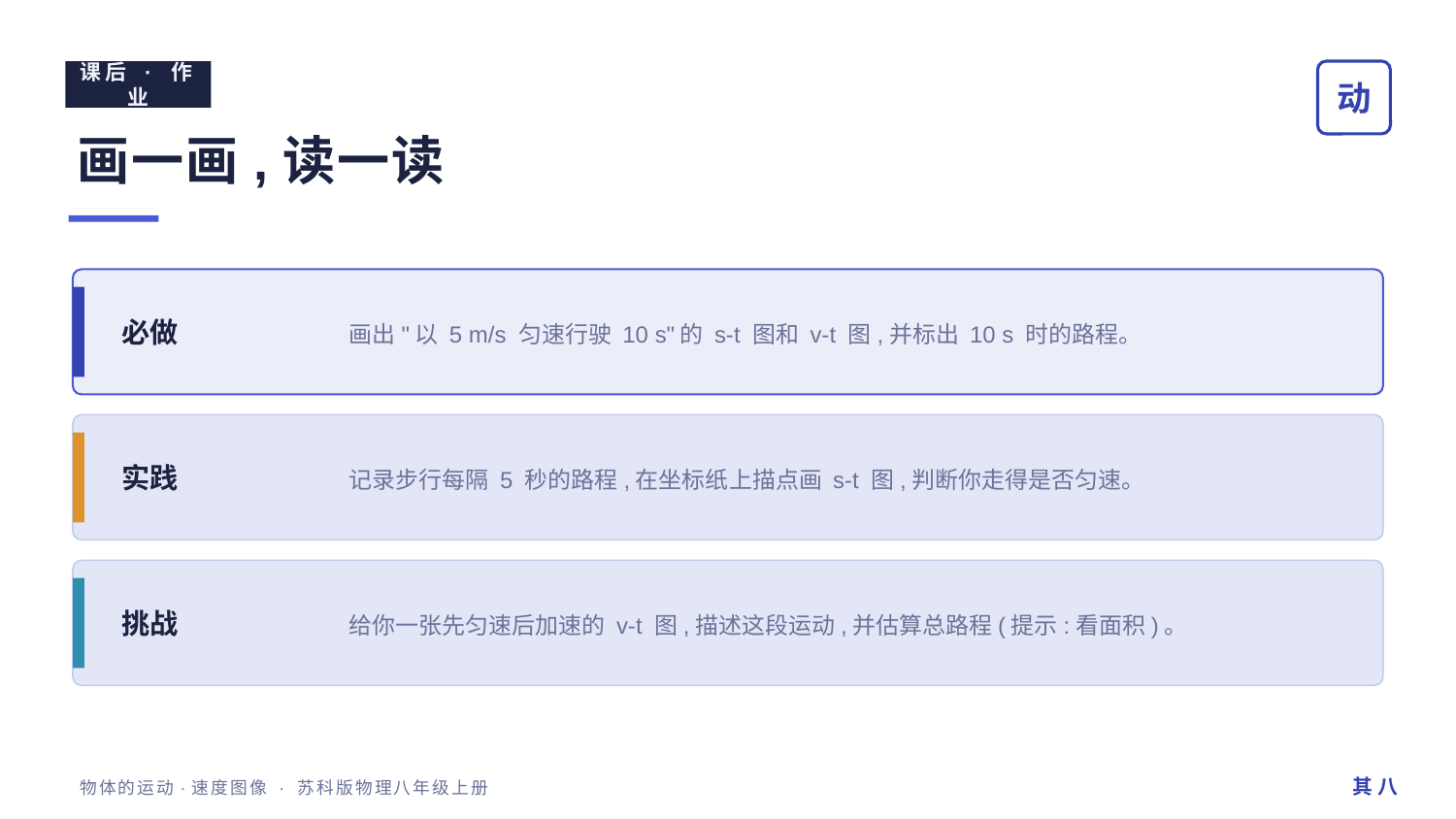

课后 · 作业
动

画一画,读一读

画出"以 5 m/s 匀速行驶 10 s"的 s-t 图和 v-t 图,并标出 10 s 时的路程。
必做

记录步行每隔 5 秒的路程,在坐标纸上描点画 s-t 图,判断你走得是否匀速。
实践

给你一张先匀速后加速的 v-t 图,描述这段运动,并估算总路程(提示:看面积)。
挑战

其 八
物体的运动·速度图像 · 苏科版物理八年级上册